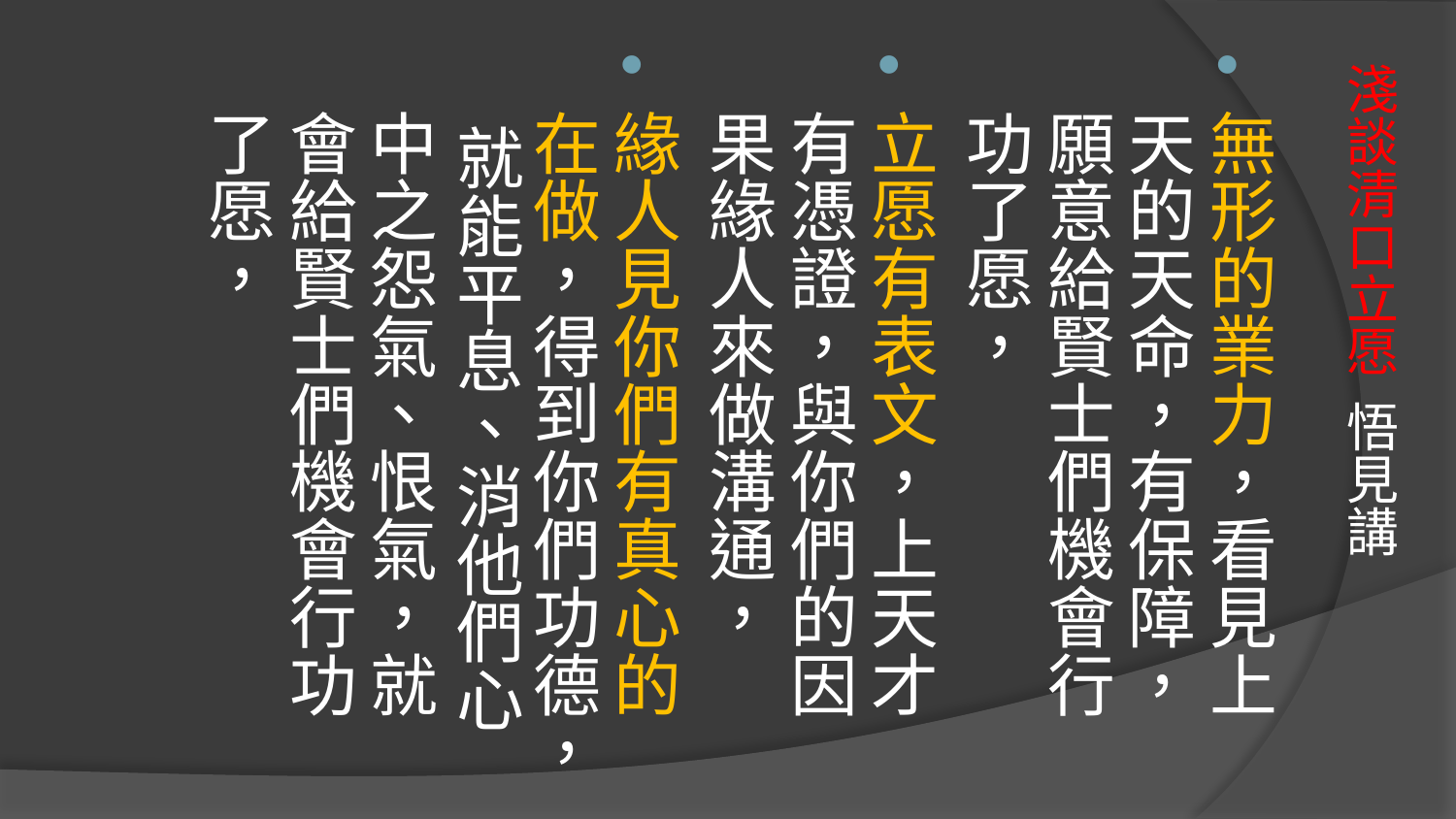

無形的業力，看見上天的天命，有保障，願意給賢士們機會行功了愿，
立愿有表文，上天才有憑證，與你們的因果緣人來做溝通，
緣人見你們有真心的在做，得到你們功德， 就能平息、消他們心中之怨氣、恨氣，就會給賢士們機會行功了愿，

# 淺談清口立愿  悟見講